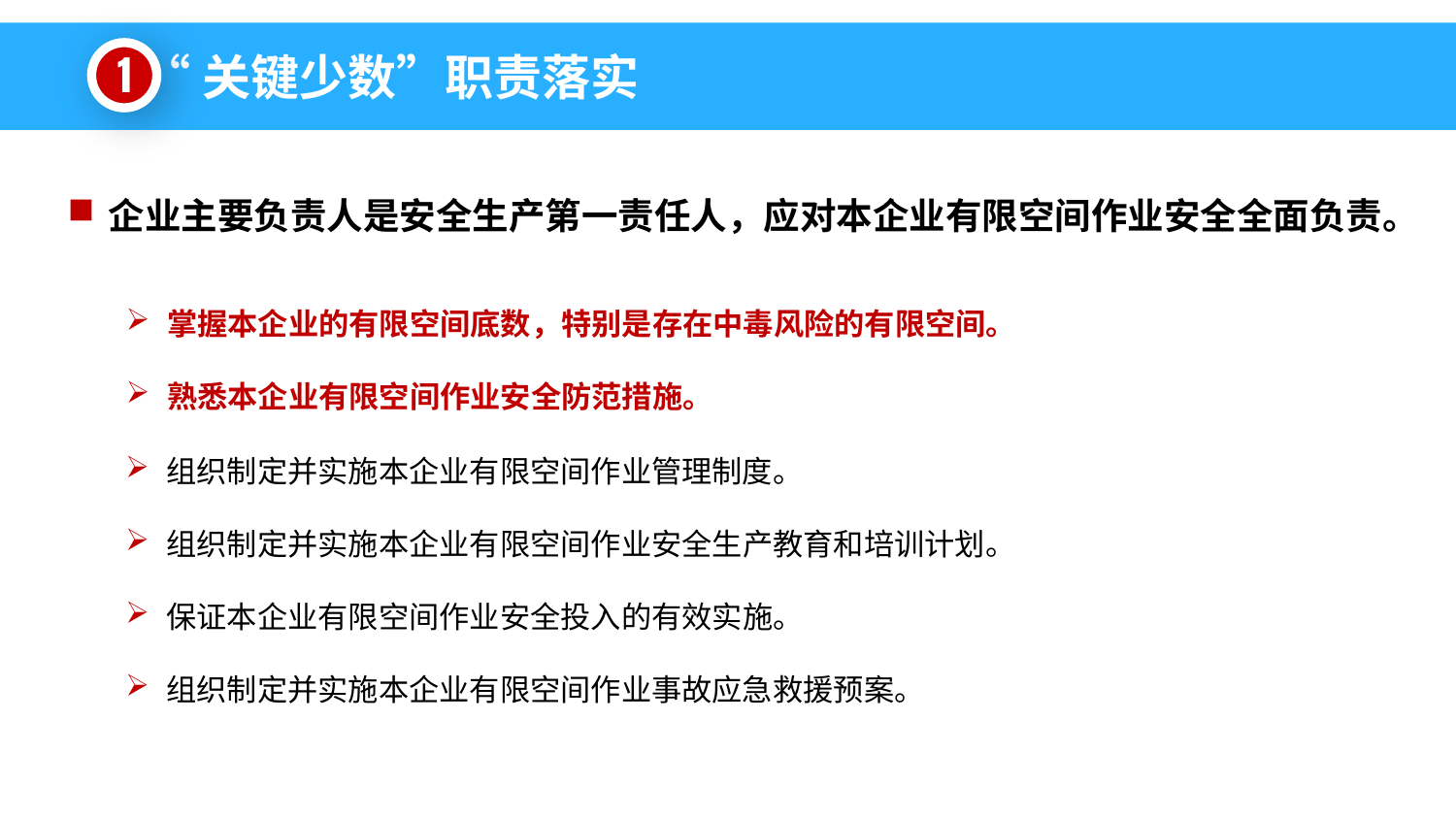

“关键少数”职责落实

1
企业主要负责人是安全生产第一责任人，应对本企业有限空间作业安全全面负责。
掌握本企业的有限空间底数，特别是存在中毒风险的有限空间。
熟悉本企业有限空间作业安全防范措施。
组织制定并实施本企业有限空间作业管理制度。
组织制定并实施本企业有限空间作业安全生产教育和培训计划。
保证本企业有限空间作业安全投入的有效实施。
组织制定并实施本企业有限空间作业事故应急救援预案。